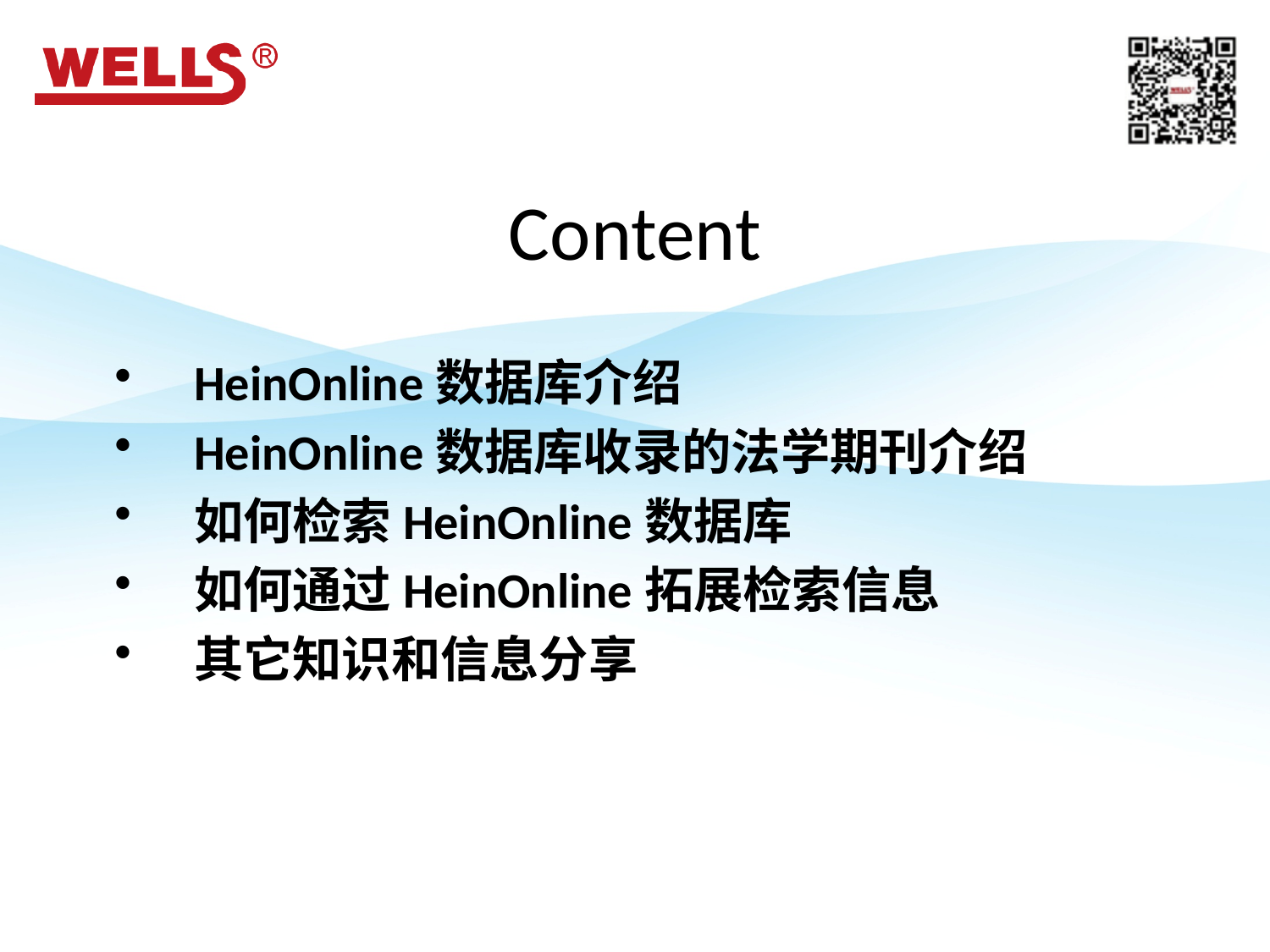

# Content
HeinOnline数据库介绍
HeinOnline数据库收录的法学期刊介绍
如何检索HeinOnline数据库
如何通过HeinOnline拓展检索信息
其它知识和信息分享